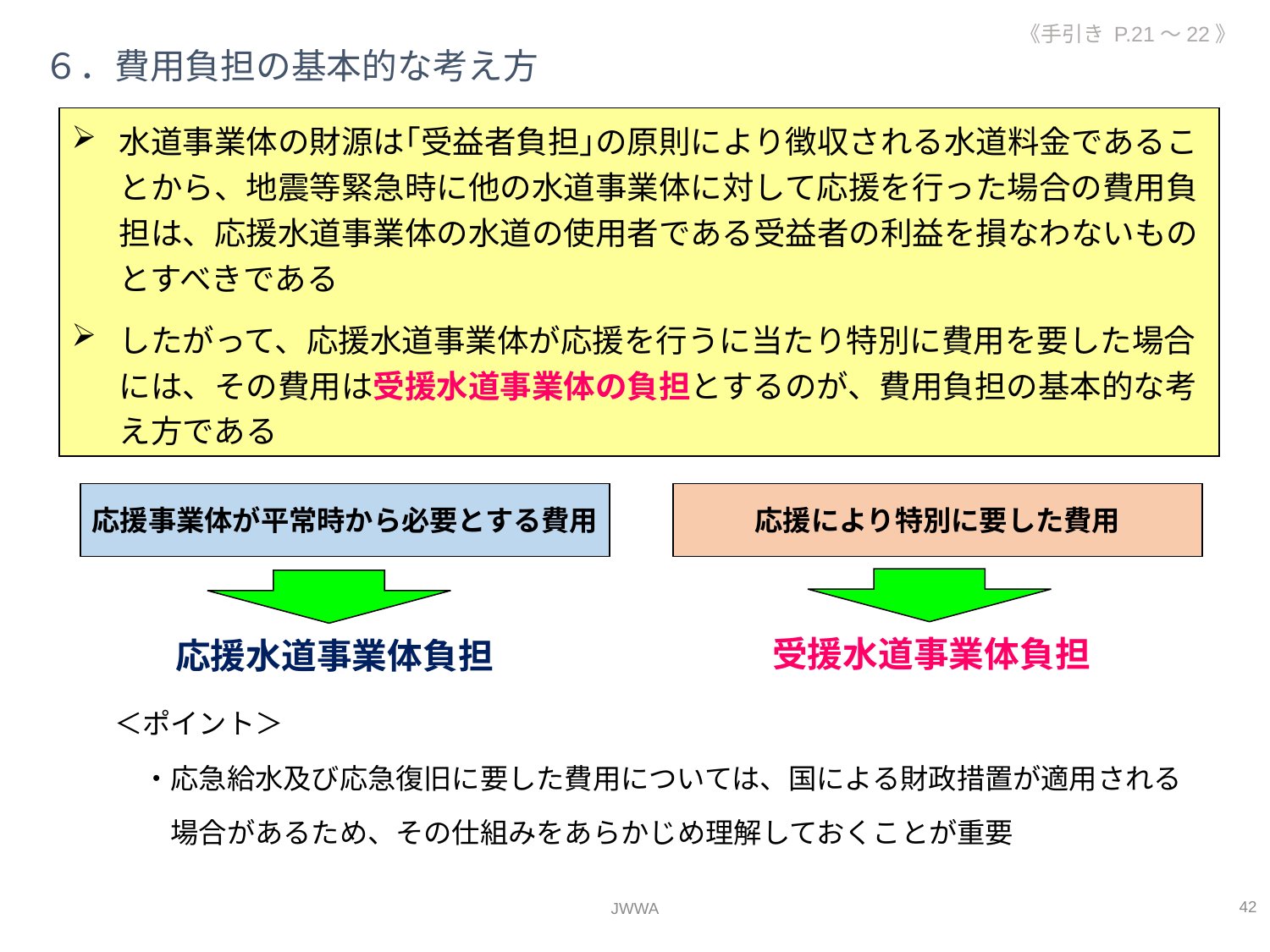

《手引き P.21～22》
６．費用負担の基本的な考え方
水道事業体の財源は｢受益者負担｣の原則により徴収される水道料金であることから、地震等緊急時に他の水道事業体に対して応援を行った場合の費用負担は、応援水道事業体の水道の使用者である受益者の利益を損なわないものとすべきである
したがって、応援水道事業体が応援を行うに当たり特別に費用を要した場合には、その費用は受援水道事業体の負担とするのが、費用負担の基本的な考え方である
応援事業体が平常時から必要とする費用
応援により特別に要した費用

受援水道事業体負担

応援水道事業体負担
＜ポイント＞
　・応急給水及び応急復旧に要した費用については、国による財政措置が適用される
　　場合があるため、その仕組みをあらかじめ理解しておくことが重要
42
JWWA